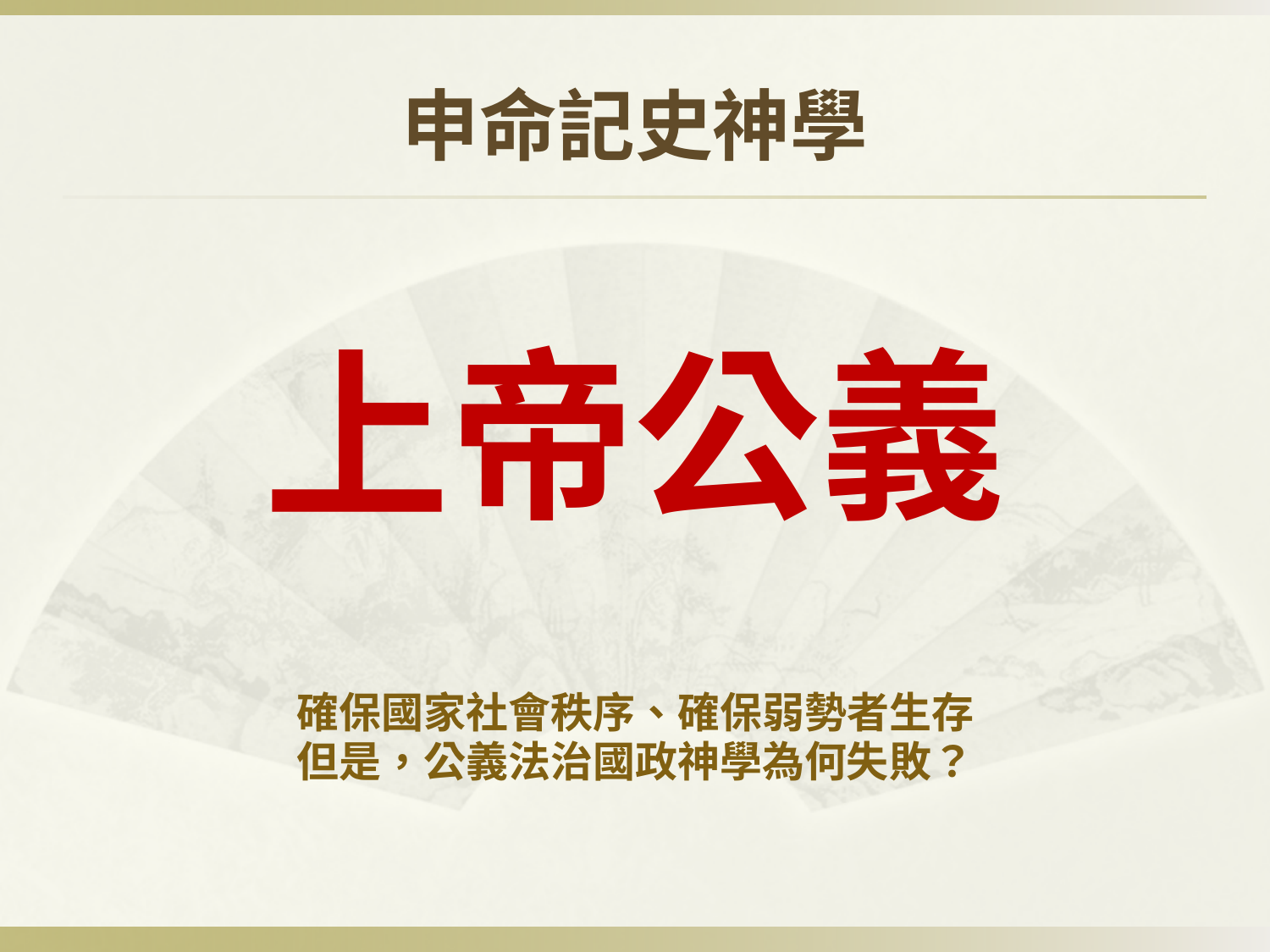

# 申命記史神學
上帝公義

確保國家社會秩序、確保弱勢者生存
但是，公義法治國政神學為何失敗？